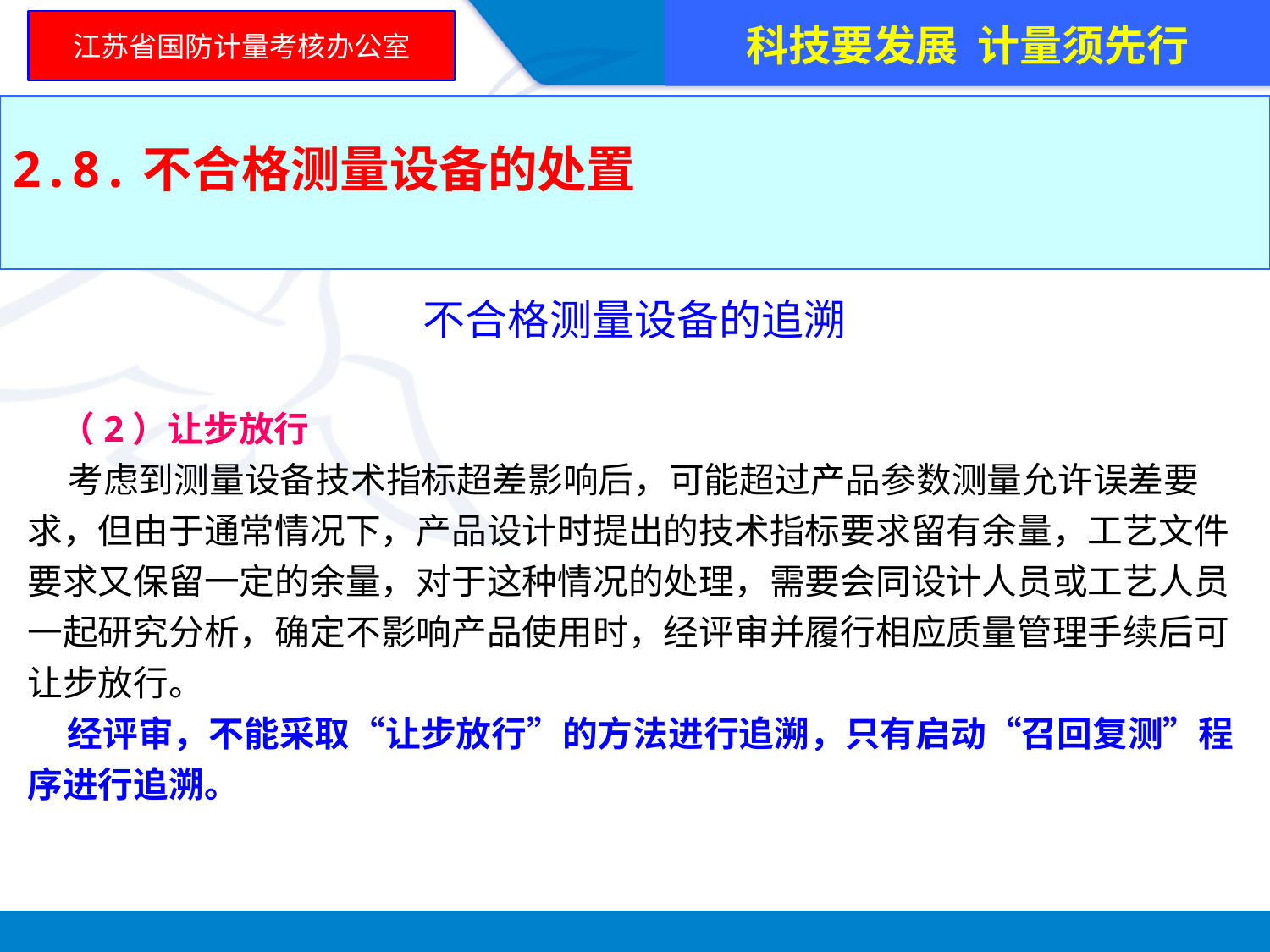

科技要发展  计量须先行
江苏省国防计量考核办公室
2.8.不合格测量设备的处置

不合格测量设备的追溯

   （2）让步放行
    考虑到测量设备技术指标超差影响后，可能超过产品参数测量允许误差要求，但由于通常情况下，产品设计时提出的技术指标要求留有余量，工艺文件要求又保留一定的余量，对于这种情况的处理，需要会同设计人员或工艺人员一起研究分析，确定不影响产品使用时，经评审并履行相应质量管理手续后可让步放行。
    经评审，不能采取“让步放行”的方法进行追溯，只有启动“召回复测”程序进行追溯。